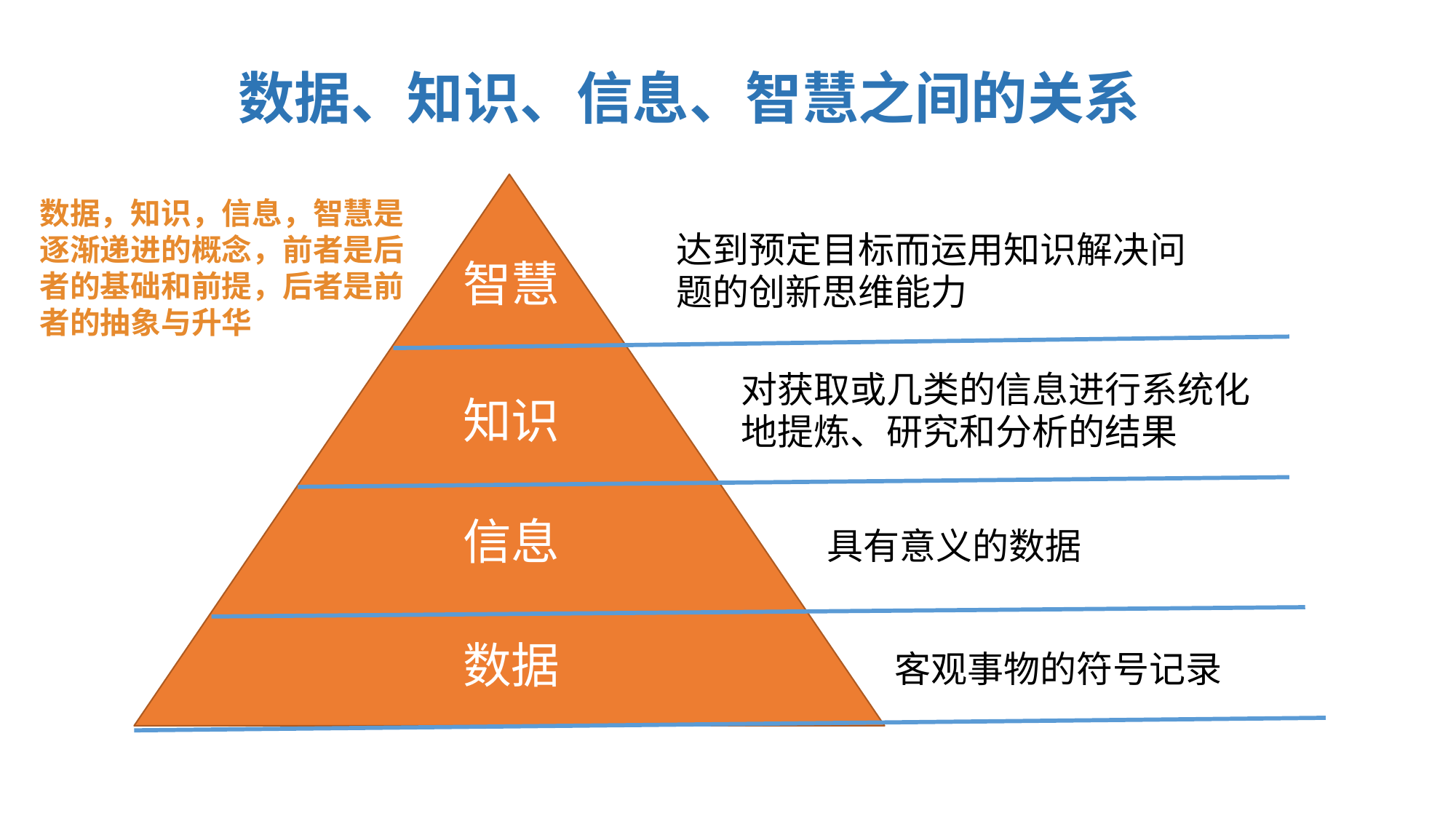

数据、知识、信息、智慧之间的关系

数据，知识，信息，智慧是
逐渐递进的概念，前者是后
者的基础和前提，后者是前
者的抽象与升华
达到预定目标而运用知识解决问题的创新思维能力

智慧

对获取或几类的信息进行系统化地提炼、研究和分析的结果

知识

信息

具有意义的数据

数据

客观事物的符号记录